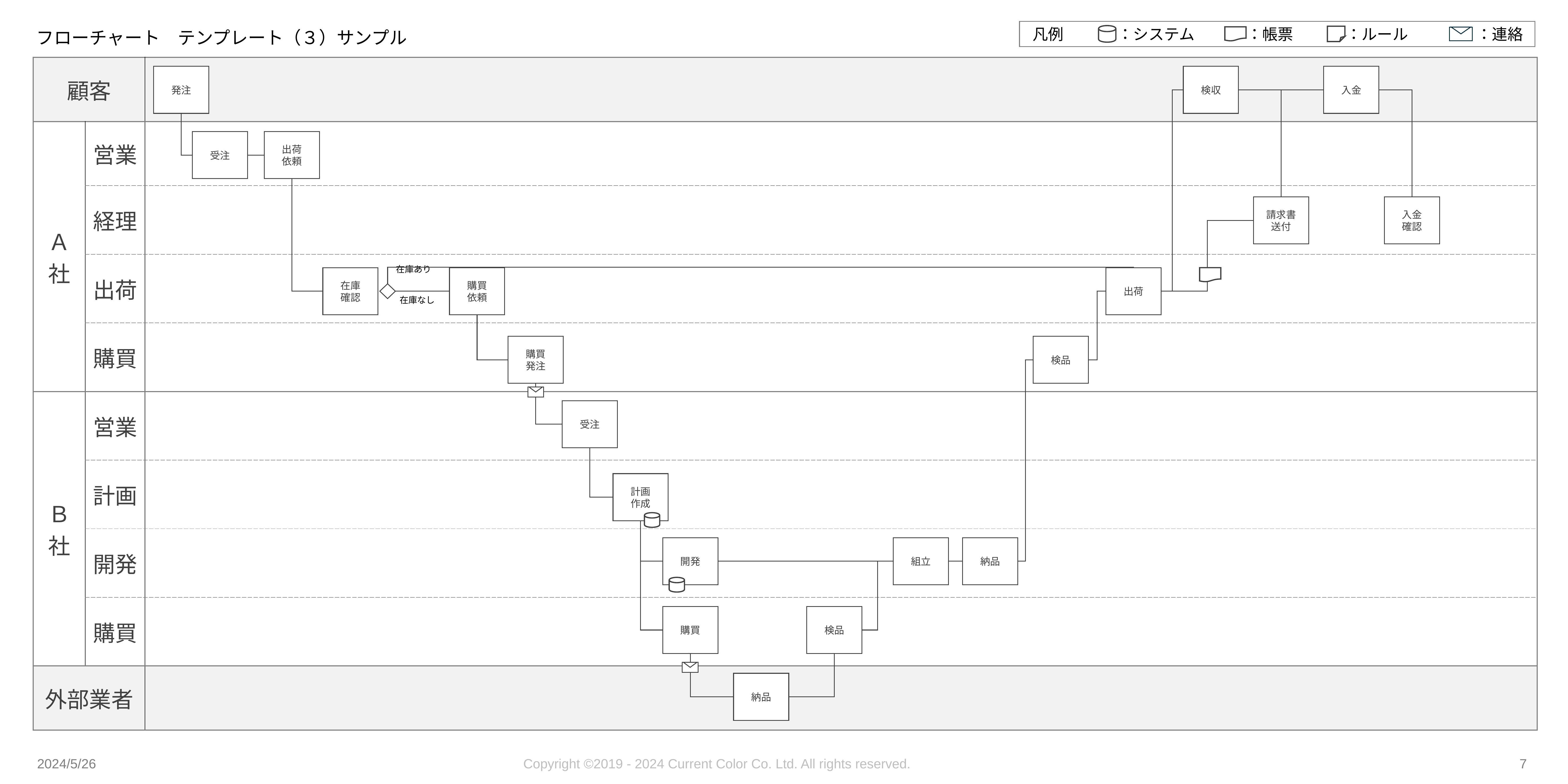

フローチャート　テンプレート（３）サンプル
発注
検収
入金
受注
出荷
依頼
請求書
送付
入金
確認
在庫あり

在庫
確認
購買
依頼
出荷

在庫なし
購買
発注
検品

受注
計画
作成

開発
組立
納品

購買
検品

納品
2024/5/26
Copyright ©2019 - 2024 Current Color Co. Ltd. All rights reserved.
7